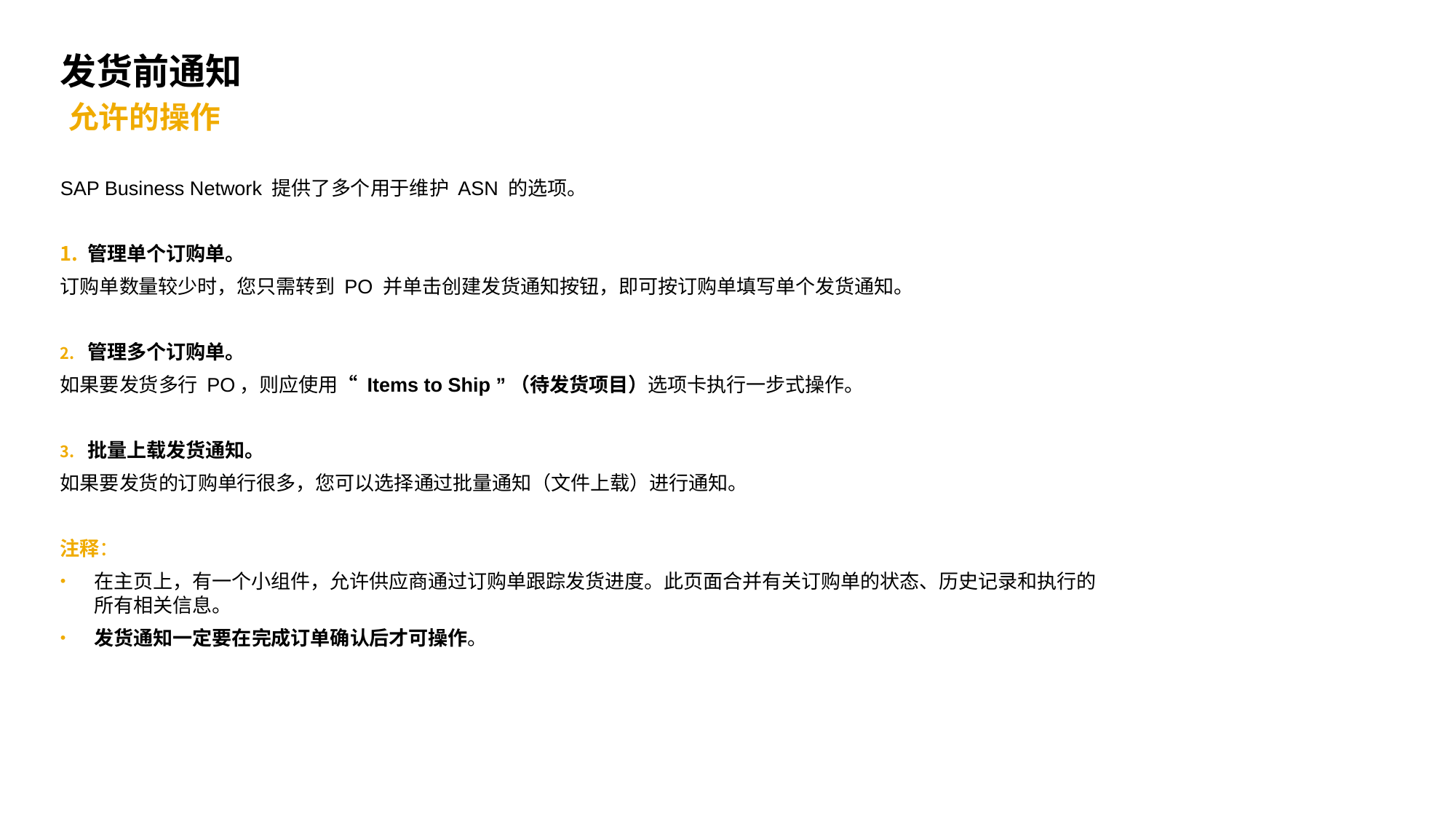

发货前通知
 允许的操作
SAP Business Network 提供了多个用于维护 ASN 的选项。

管理单个订购单。
订购单数量较少时，您只需转到 PO 并单击创建发货通知按钮，即可按订购单填写单个发货通知。

管理多个订购单。
如果要发货多行 PO，则应使用“ Items to Ship ”（待发货项目）选项卡执行一步式操作。

批量上载发货通知。
如果要发货的订购单行很多，您可以选择通过批量通知（文件上载）进行通知。

注释：
在主页上，有一个小组件，允许供应商通过订购单跟踪发货进度。此页面合并有关订购单的状态、历史记录和执行的所有相关信息。
发货通知一定要在完成订单确认后才可操作。